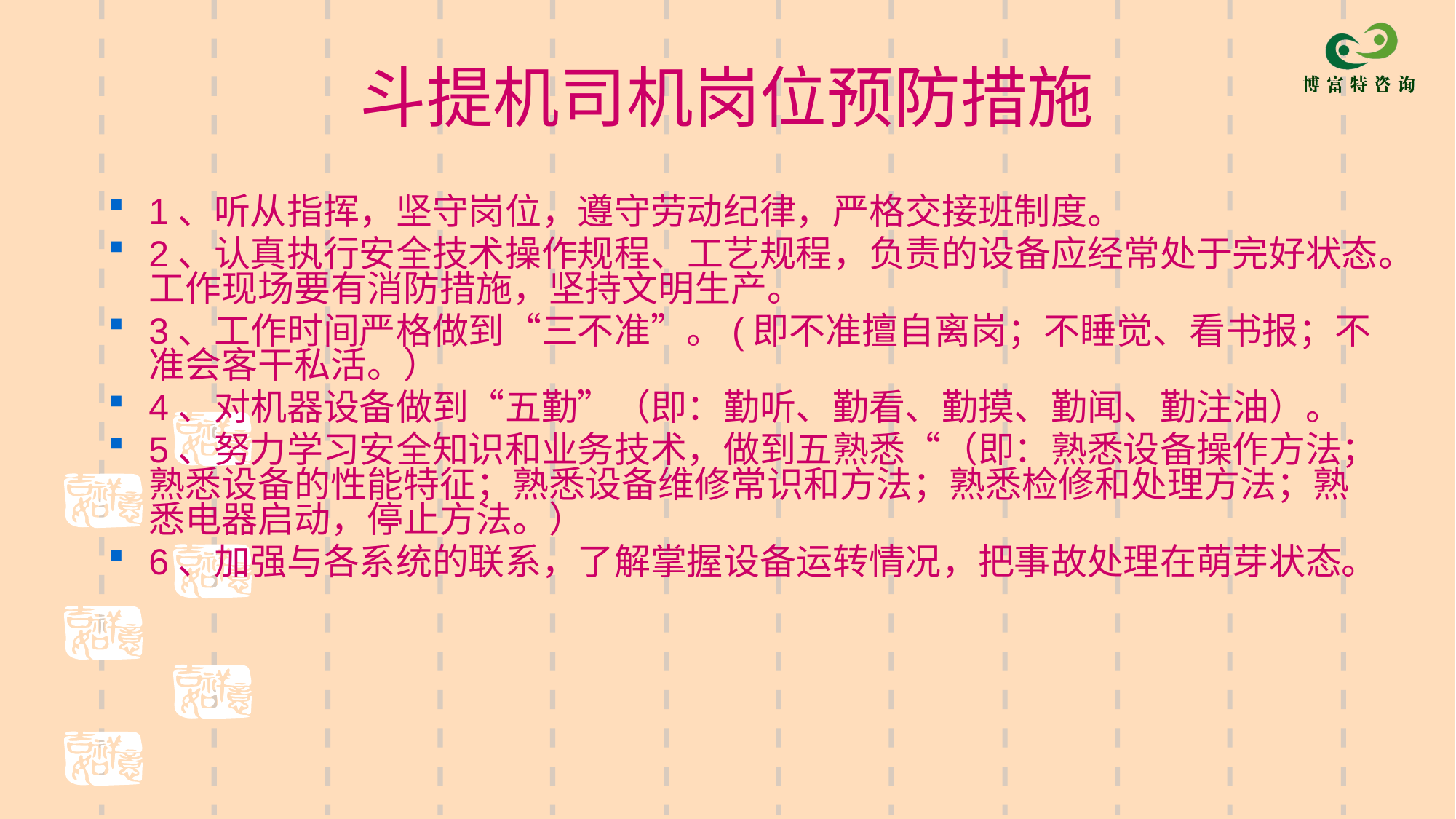

# 斗提机司机岗位预防措施
1、听从指挥，坚守岗位，遵守劳动纪律，严格交接班制度。
2、认真执行安全技术操作规程、工艺规程，负责的设备应经常处于完好状态。工作现场要有消防措施，坚持文明生产。
3、工作时间严格做到“三不准”。(即不准擅自离岗；不睡觉、看书报；不准会客干私活。）
4、对机器设备做到“五勤”（即：勤听、勤看、勤摸、勤闻、勤注油）。
5、努力学习安全知识和业务技术，做到五熟悉“（即：熟悉设备操作方法；熟悉设备的性能特征；熟悉设备维修常识和方法；熟悉检修和处理方法；熟悉电器启动，停止方法。）
6、加强与各系统的联系，了解掌握设备运转情况，把事故处理在萌芽状态。